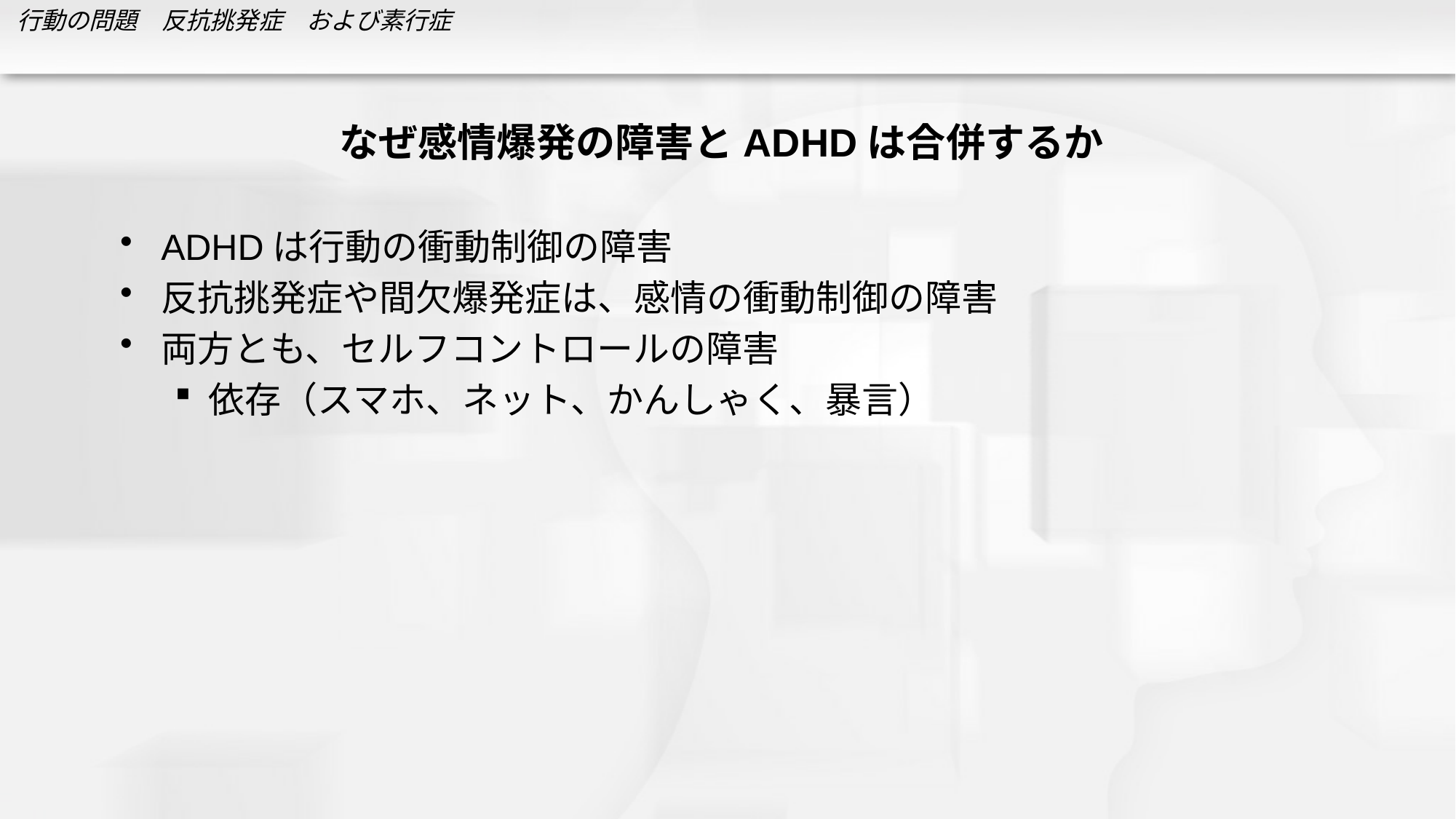

# なぜ感情爆発の障害とADHDは合併するか
ADHDは行動の衝動制御の障害
反抗挑発症や間欠爆発症は、感情の衝動制御の障害
両方とも、セルフコントロールの障害
依存（スマホ、ネット、かんしゃく、暴言）